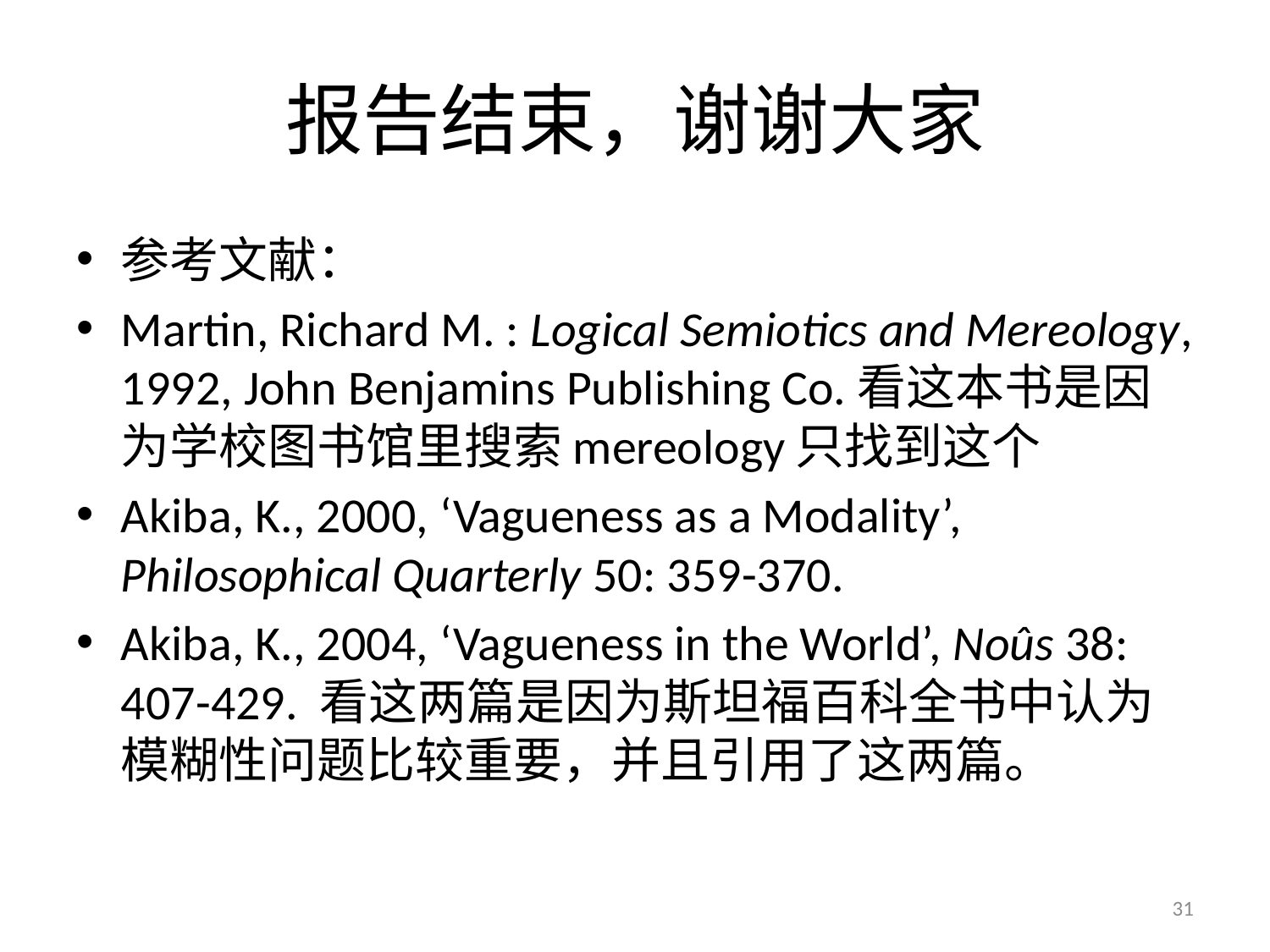

# 报告结束，谢谢大家
参考文献：
Martin, Richard M. : Logical Semiotics and Mereology, 1992, John Benjamins Publishing Co.看这本书是因为学校图书馆里搜索mereology只找到这个
Akiba, K., 2000, ‘Vagueness as a Modality’, Philosophical Quarterly 50: 359-370.
Akiba, K., 2004, ‘Vagueness in the World’, Noûs 38: 407-429. 看这两篇是因为斯坦福百科全书中认为模糊性问题比较重要，并且引用了这两篇。
31